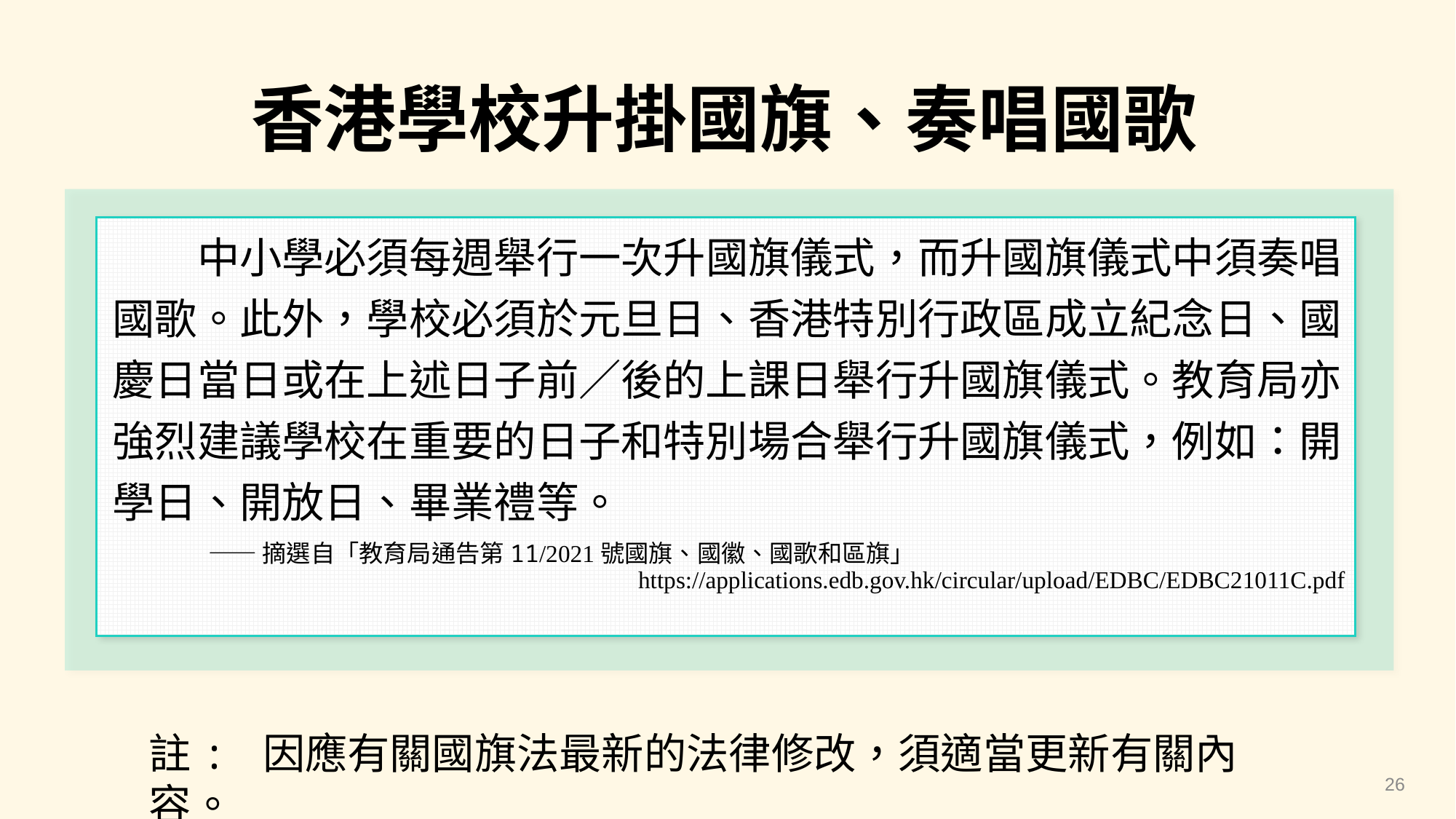

香港學校升掛國旗、奏唱國歌

　　中小學必須每週舉行一次升國旗儀式，而升國旗儀式中須奏唱國歌。此外，學校必須於元旦日、香港特別行政區成立紀念日、國慶日當日或在上述日子前／後的上課日舉行升國旗儀式。教育局亦強烈建議學校在重要的日子和特別場合舉行升國旗儀式，例如：開學日、開放日、畢業禮等。
——摘選自「教育局通告第11/2021號國旗、國徽、國歌和區旗」                                                                                https://applications.edb.gov.hk/circular/upload/EDBC/EDBC21011C.pdf

註: 因應有關國旗法最新的法律修改，須適當更新有關內容。
26